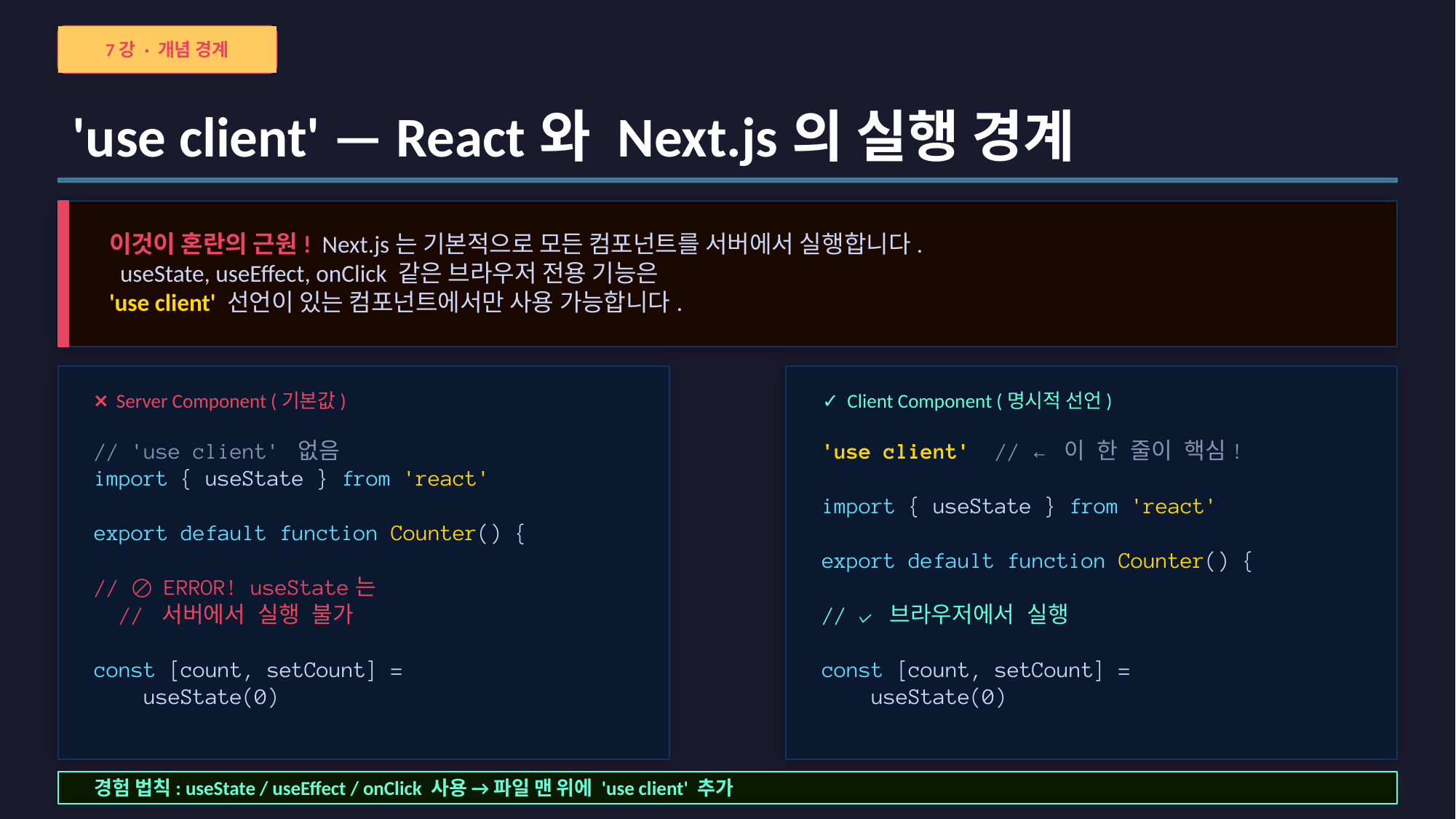

7강 · 개념 경계
'use client' — React와 Next.js의 실행 경계

이것이 혼란의 근원!  Next.js는 기본적으로 모든 컴포넌트를 서버에서 실행합니다.
  useState, useEffect, onClick 같은 브라우저 전용 기능은
'use client' 선언이 있는 컴포넌트에서만 사용 가능합니다.

❌  Server Component (기본값)
✓  Client Component (명시적 선언)
// 'use client' 없음
import { useState } from 'react'
export default function Counter() {

// 🚫 ERROR! useState는
  // 서버에서 실행 불가

const [count, setCount] =
    useState(0)
'use client'  // ← 이 한 줄이 핵심!
import { useState } from 'react'
export default function Counter() {

// ✓ 브라우저에서 실행

const [count, setCount] =
    useState(0)

경험 법칙: useState / useEffect / onClick 사용 → 파일 맨 위에 'use client' 추가